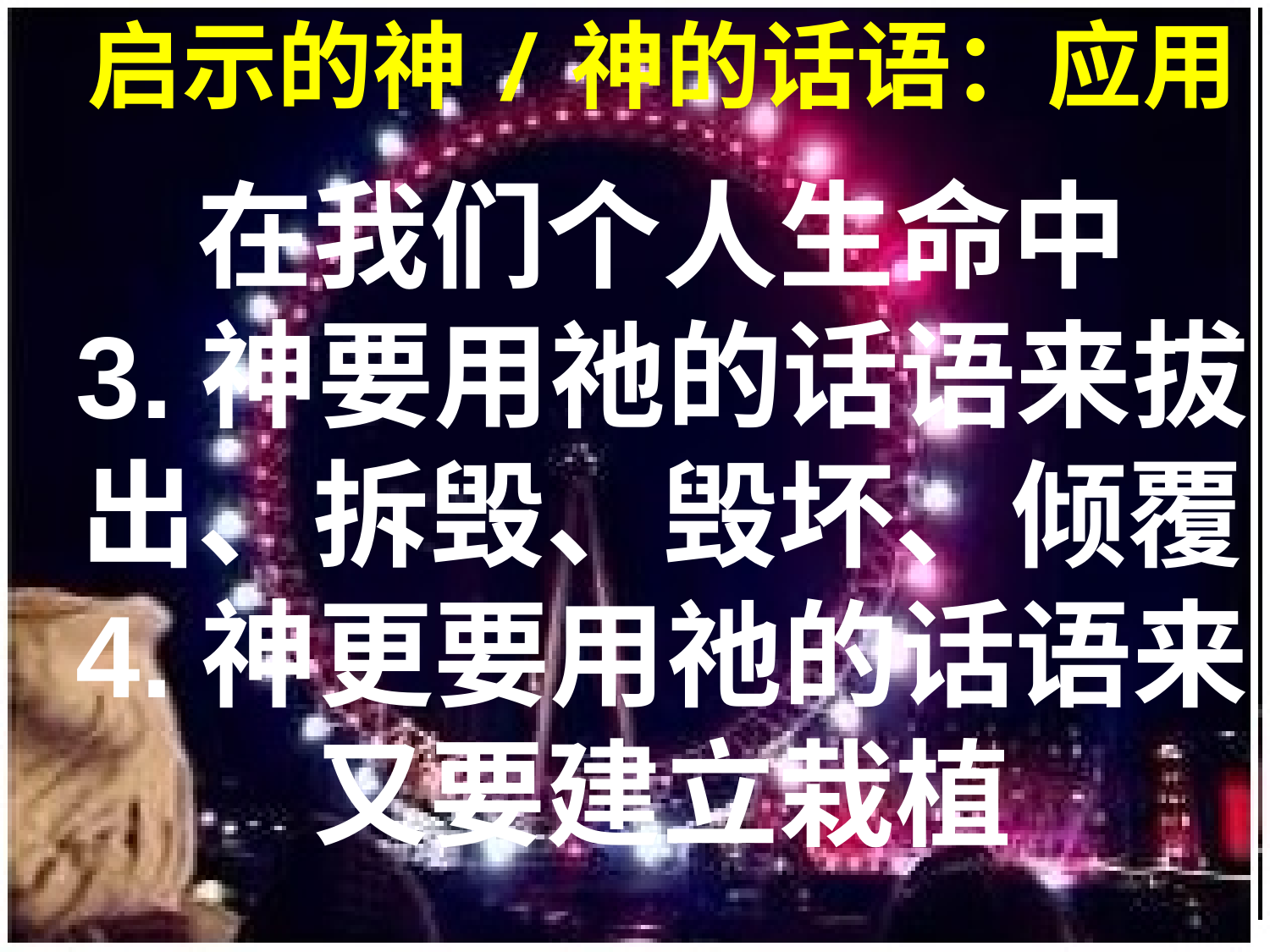

启示的神/神的话语：应用

在我们个人生命中
3.神要用祂的话语来拔出、拆毁、毁坏、倾覆
4.神更要用祂的话语来又要建立栽植